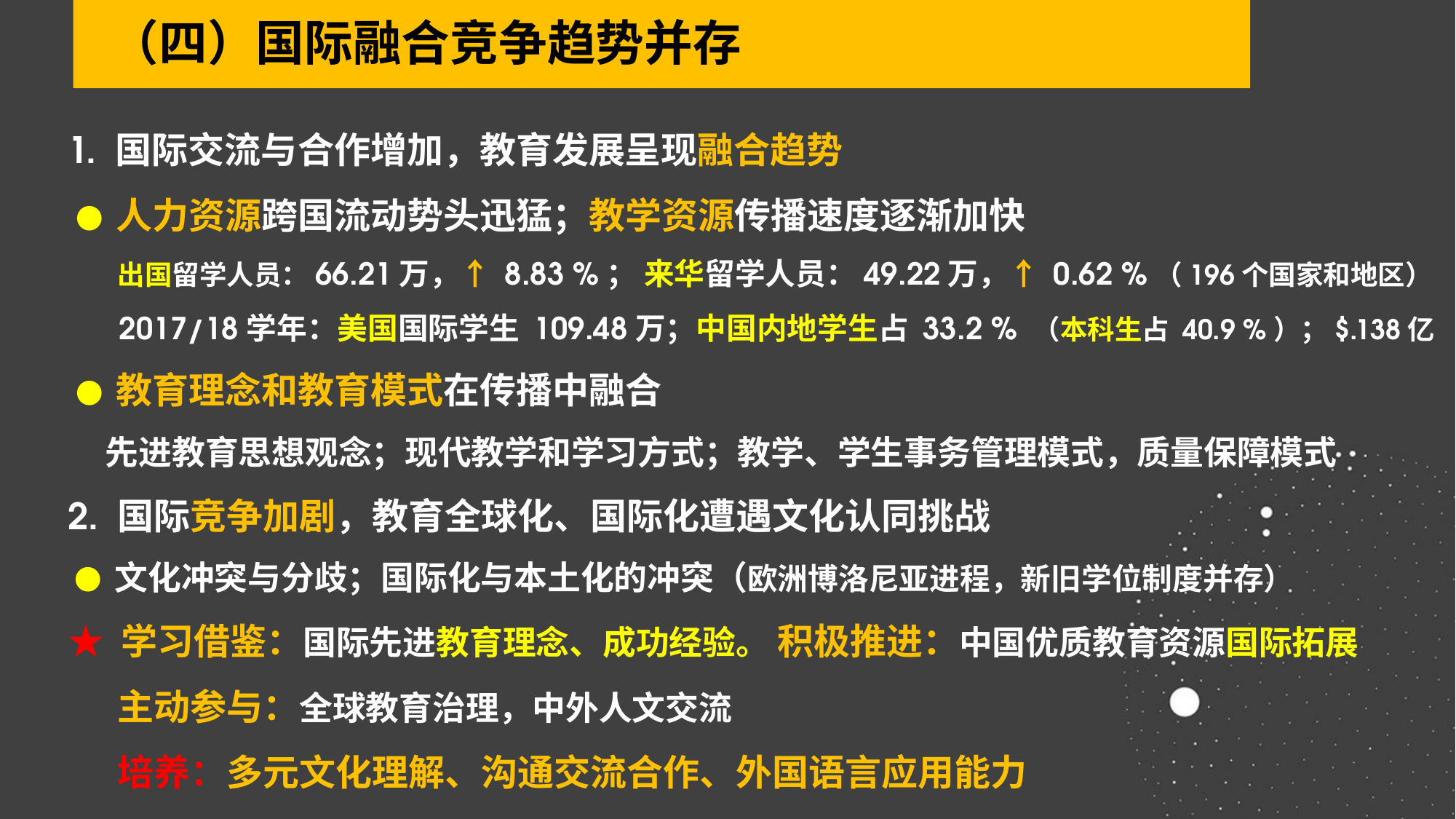

（四）国际融合竞争趋势并存
1. 国际交流与合作增加，教育发展呈现融合趋势
 ● 人力资源跨国流动势头迅猛；教学资源传播速度逐渐加快
       出国留学人员：66.21万，↑ 8.83 %； 来华留学人员：49.22万，↑ 0.62 %（196个国家和地区）
      2017/18学年：美国国际学生 109.48万；中国内地学生占 33.2 % （本科生占 40.9 %）；$.138亿
 ● 教育理念和教育模式在传播中融合
     先进教育思想观念；现代教学和学习方式；教学、学生事务管理模式，质量保障模式
2. 国际竞争加剧，教育全球化、国际化遭遇文化认同挑战
 ● 文化冲突与分歧；国际化与本土化的冲突（欧洲博洛尼亚进程，新旧学位制度并存）
★ 学习借鉴：国际先进教育理念、成功经验。 积极推进：中国优质教育资源国际拓展
     主动参与：全球教育治理，中外人文交流
     培养：多元文化理解、沟通交流合作、外国语言应用能力